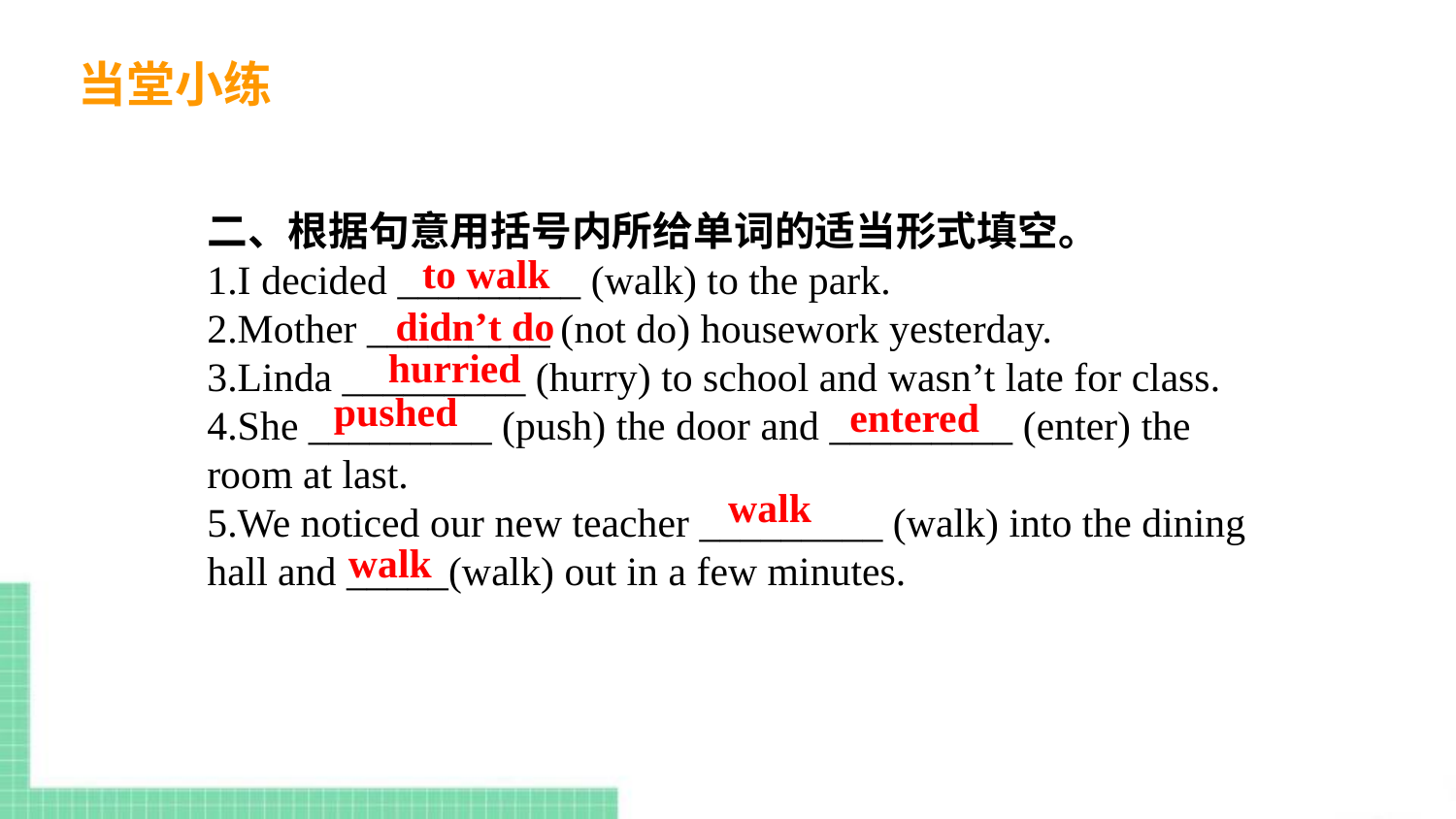

当堂小练
二、根据句意用括号内所给单词的适当形式填空。
1.I decided _________ (walk) to the park.
2.Mother _________ (not do) housework yesterday.
3.Linda _________ (hurry) to school and wasn’t late for class.
4.She _________ (push) the door and _________ (enter) the room at last.
5.We noticed our new teacher _________ (walk) into the dining hall and _____(walk) out in a few minutes.
to walk
didn’t do
hurried
pushed
entered
walk
walk